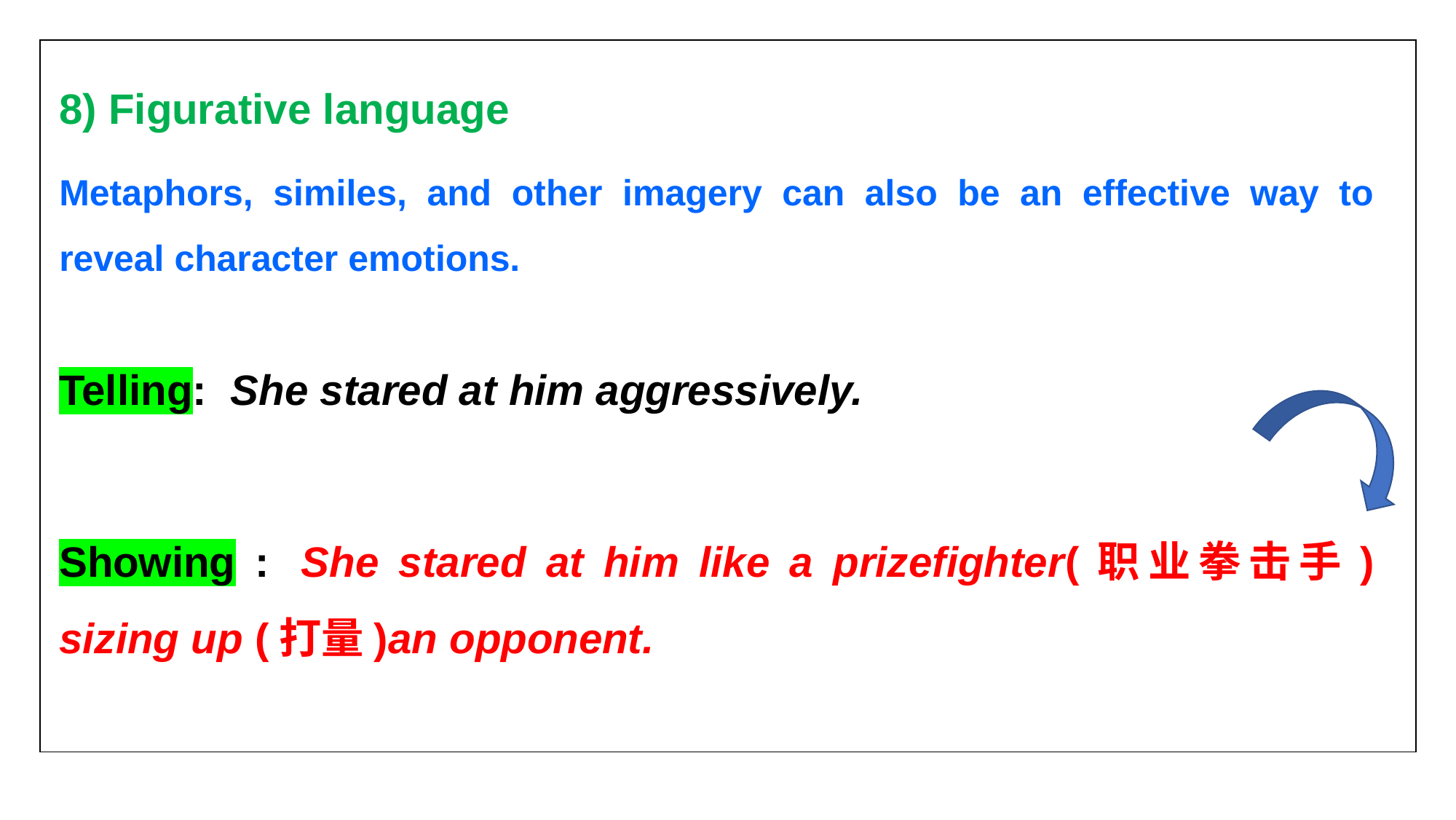

|  |
| --- |
8) Figurative language
Metaphors, similes, and other imagery can also be an effective way to reveal character emotions.
Telling:  She stared at him aggressively.

Showing :  She stared at him like a prizefighter(职业拳击手) sizing up (打量)an opponent.